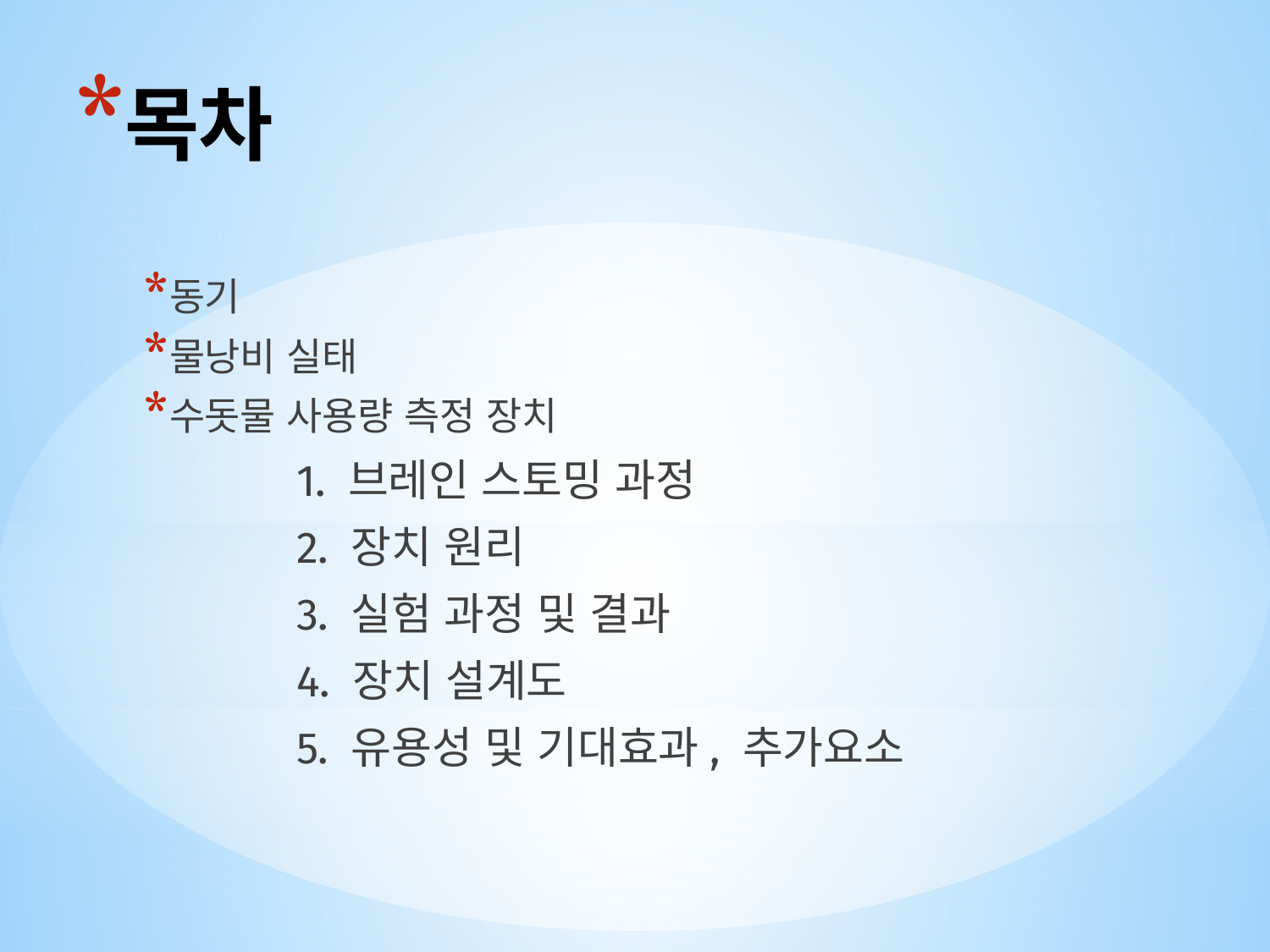

# 목차
동기
물낭비 실태
수돗물 사용량 측정 장치
		1. 브레인 스토밍 과정
		2. 장치 원리
		3. 실험 과정 및 결과
		4. 장치 설계도
		5. 유용성 및 기대효과, 추가요소